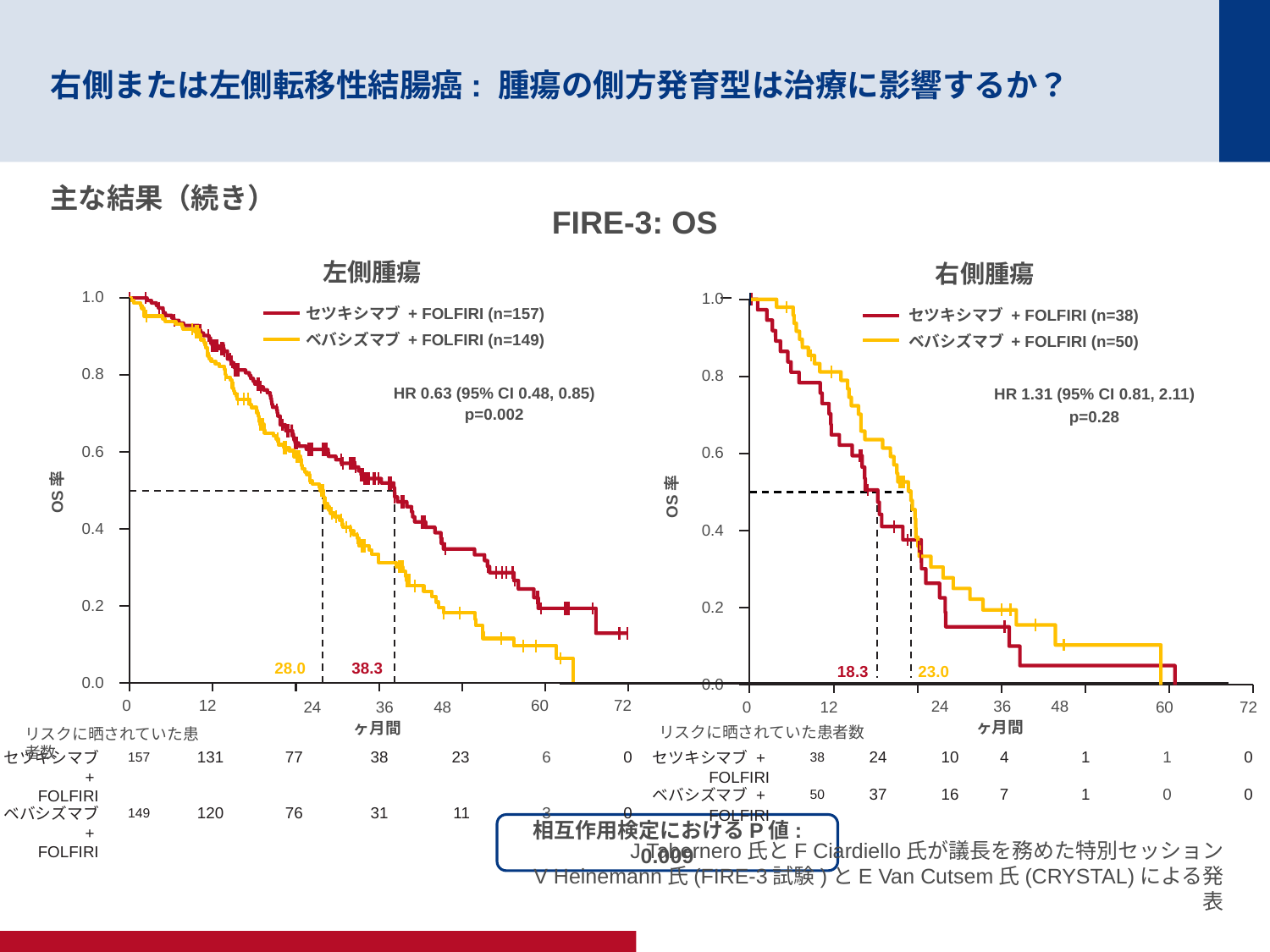

# 右側または左側転移性結腸癌: 腫瘍の側方発育型は治療に影響するか？
主な結果（続き）
FIRE-3: OS
左側腫瘍
1.0

セツキシマブ + FOLFIRI (n=157)

ベバシズマブ + FOLFIRI (n=149)

0.8

HR 0.63 (95% CI 0.48, 0.85)
p=0.002

OS率

0.6

0.4

0.2

24	 36	 48
ヶ月間
0.0
0
12
60
72
右側腫瘍
1.0

セツキシマブ + FOLFIRI (n=38)

ベバシズマブ + FOLFIRI (n=50)

0.8

HR 1.31 (95% CI 0.81, 2.11)
p=0.28
OS率
0.6

0.4

0.2

18.3
23.0
0.0

24	 36	 48
ヶ月間
0
12
60
72

28.0
38.3

リスクに晒されていた患者数
リスクに晒されていた患者数
| セツキシマブ + FOLFIRI | 157 | 131 | 77 | 38 | 23 | 6 | 0 |
| --- | --- | --- | --- | --- | --- | --- | --- |
| ベバシズマブ + FOLFIRI | 149 | 120 | 76 | 31 | 11 | 3 | 0 |
| セツキシマブ + FOLFIRI | 38 | 24 | 10 | 4 | 1 | 1 | 0 |
| --- | --- | --- | --- | --- | --- | --- | --- |
| ベバシズマブ +  FOLFIRI | 50 | 37 | 16 | 7 | 1 | 0 | 0 |
相互作用検定におけるP値: 0.009
J Tabernero氏とF Ciardiello氏が議長を務めた特別セッション
V Heinemann氏(FIRE-3試験)とE Van Cutsem氏(CRYSTAL)による発表